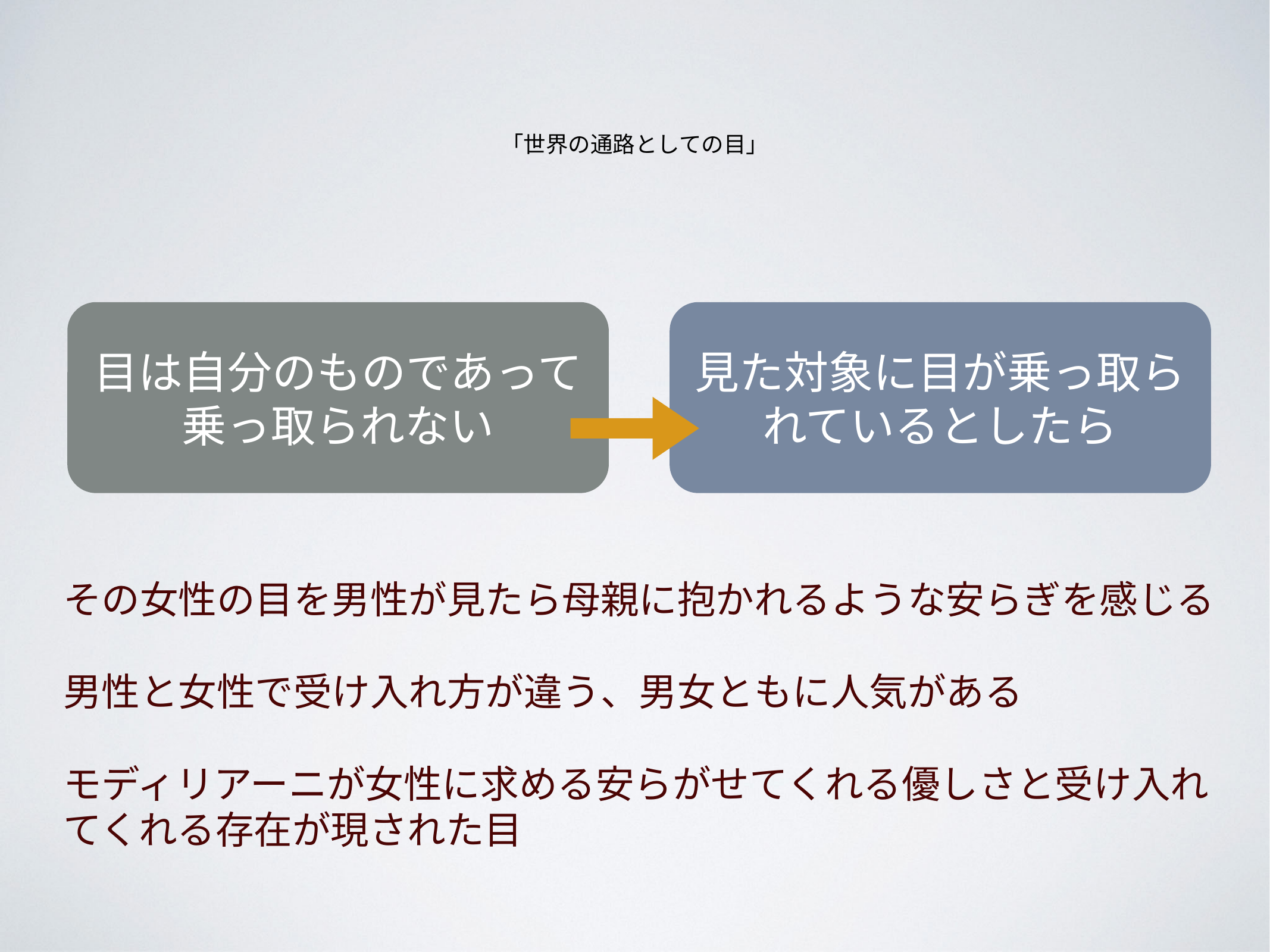

# 「世界の通路としての目」
目は自分のものであって乗っ取られない
見た対象に目が乗っ取られているとしたら

その女性の目を男性が見たら母親に抱かれるような安らぎを感じる

男性と女性で受け入れ方が違う、男女ともに人気がある

モディリアーニが女性に求める安らがせてくれる優しさと受け入れてくれる存在が現された目